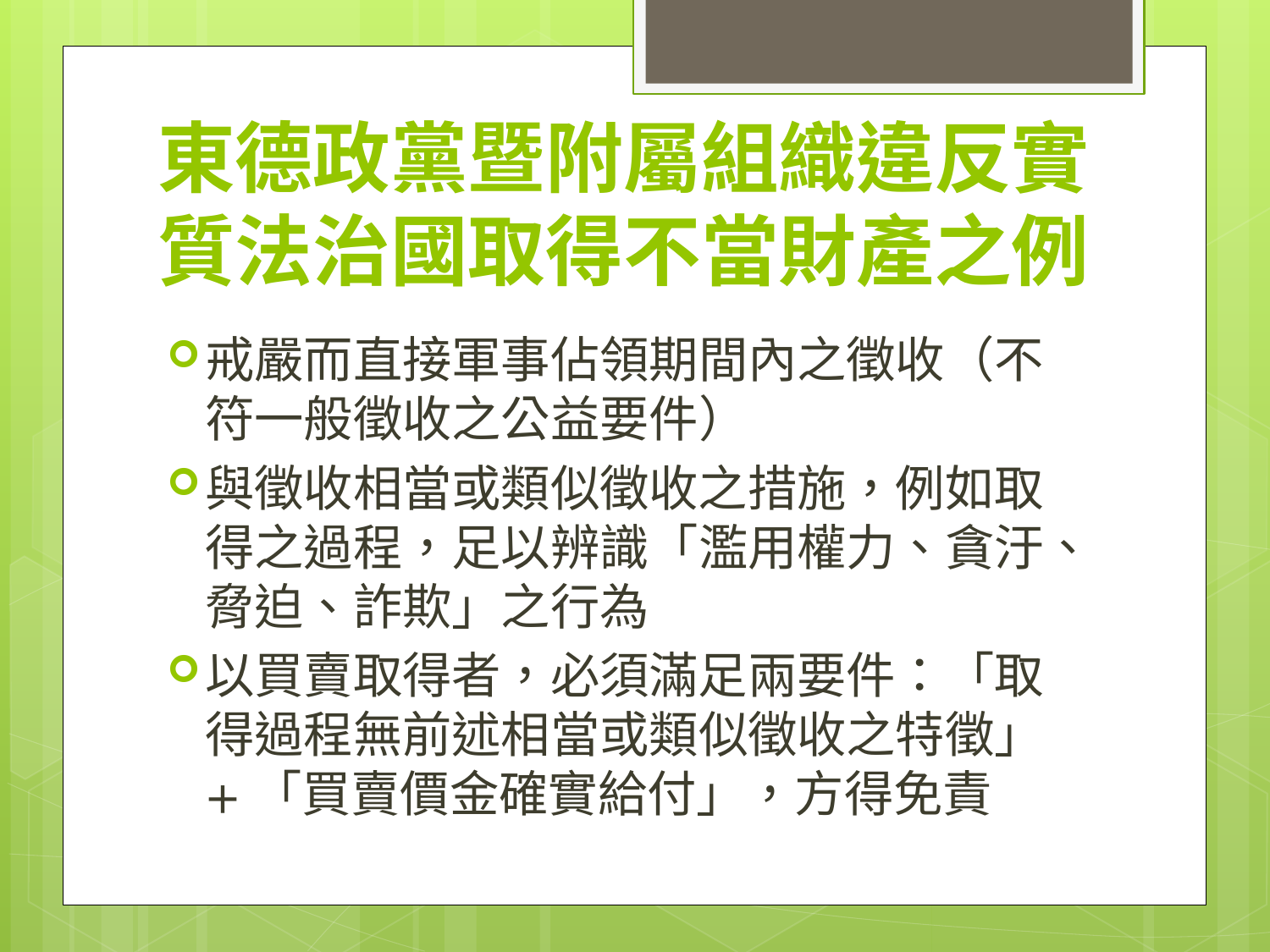

# 東德政黨暨附屬組織違反實質法治國取得不當財產之例
戒嚴而直接軍事佔領期間內之徵收（不符一般徵收之公益要件）
與徵收相當或類似徵收之措施，例如取得之過程，足以辨識「濫用權力、貪汙、脅迫、詐欺」之行為
以買賣取得者，必須滿足兩要件：「取得過程無前述相當或類似徵收之特徵」+「買賣價金確實給付」，方得免責